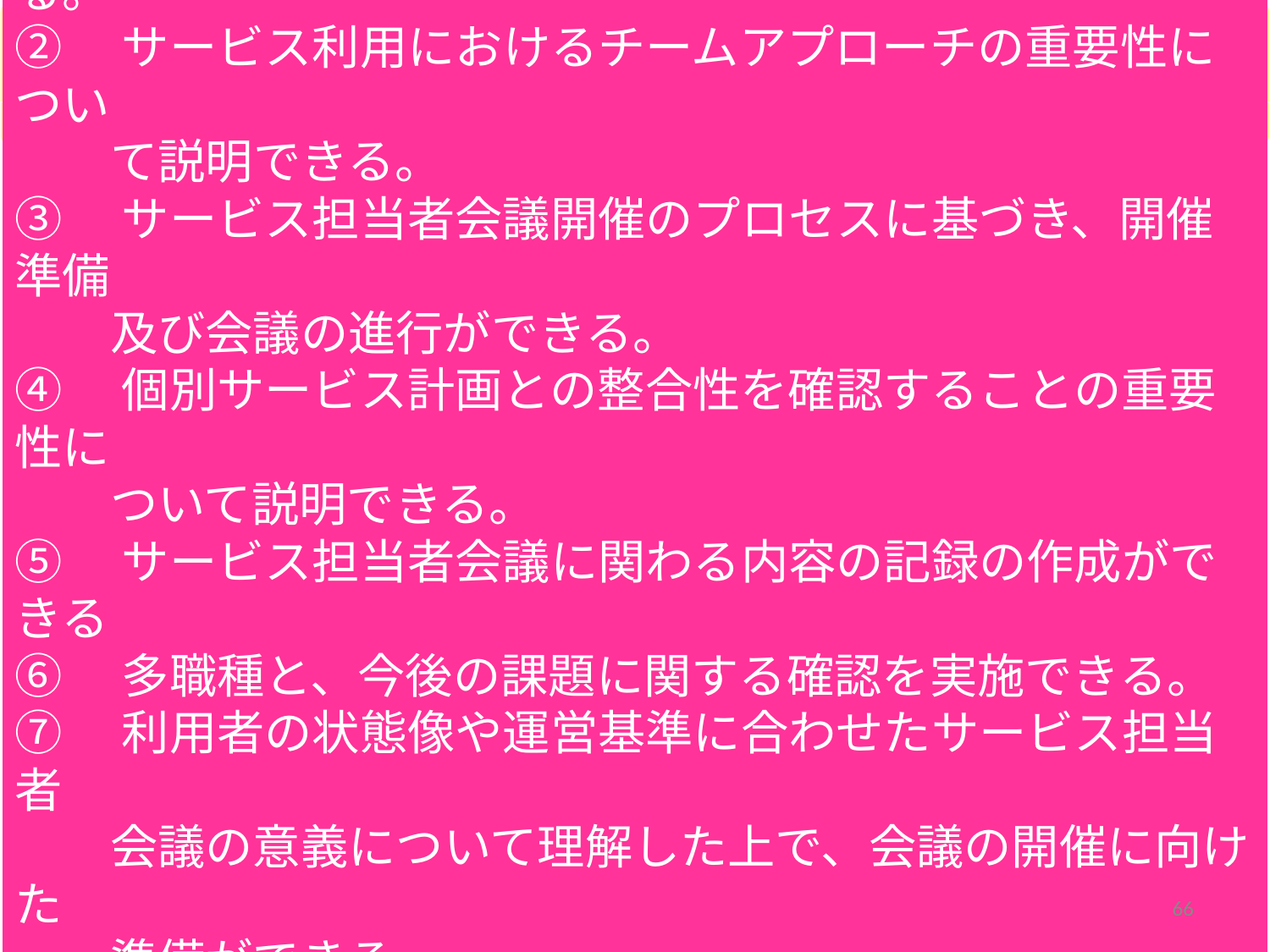

修得目標　「サービス担当者会議」

①　サービス担当者会議の目的と意義について説明できる。
②　サービス利用におけるチームアプローチの重要性につい
　　て説明できる。
③　サービス担当者会議開催のプロセスに基づき、開催準備
　　及び会議の進行ができる。
④　個別サービス計画との整合性を確認することの重要性に
　　ついて説明できる。
⑤　サービス担当者会議に関わる内容の記録の作成ができる
⑥　多職種と、今後の課題に関する確認を実施できる。
⑦　利用者の状態像や運営基準に合わせたサービス担当者
　　会議の意義について理解した上で、会議の開催に向けた
　　準備ができる。
⑧　サービス担当者会議開催理由に合わせた検討の留意点
　　について説明できる。
66